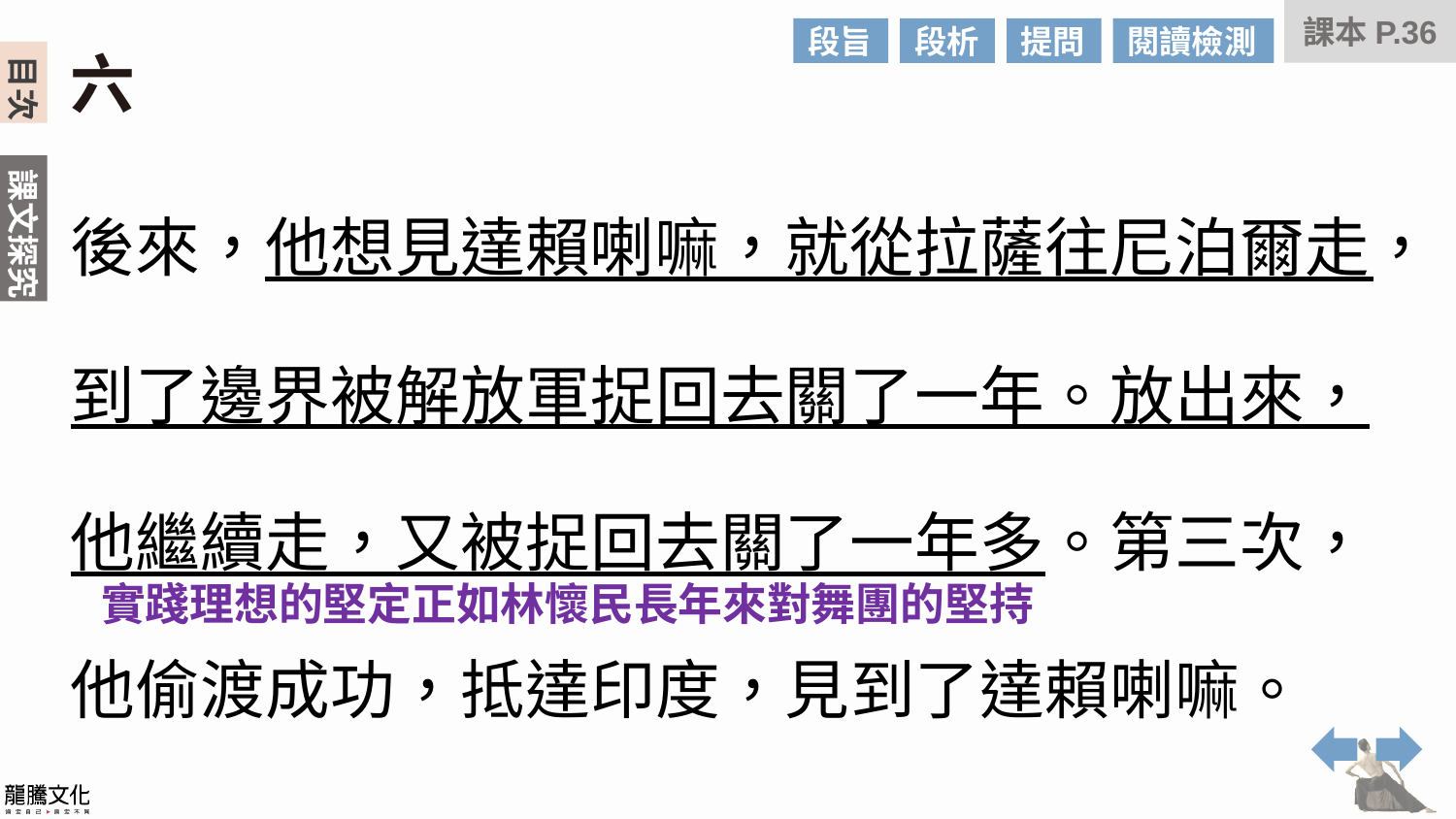

課本P.36
段旨
段析
提問
閱讀檢測
六
後來，他想見達賴喇嘛，就從拉薩往尼泊爾走，到了邊界被解放軍捉回去關了一年。放出來，他繼續走，又被捉回去關了一年多。第三次，他偷渡成功，抵達印度，見到了達賴喇嘛。
實踐理想的堅定正如林懷民長年來對舞團的堅持